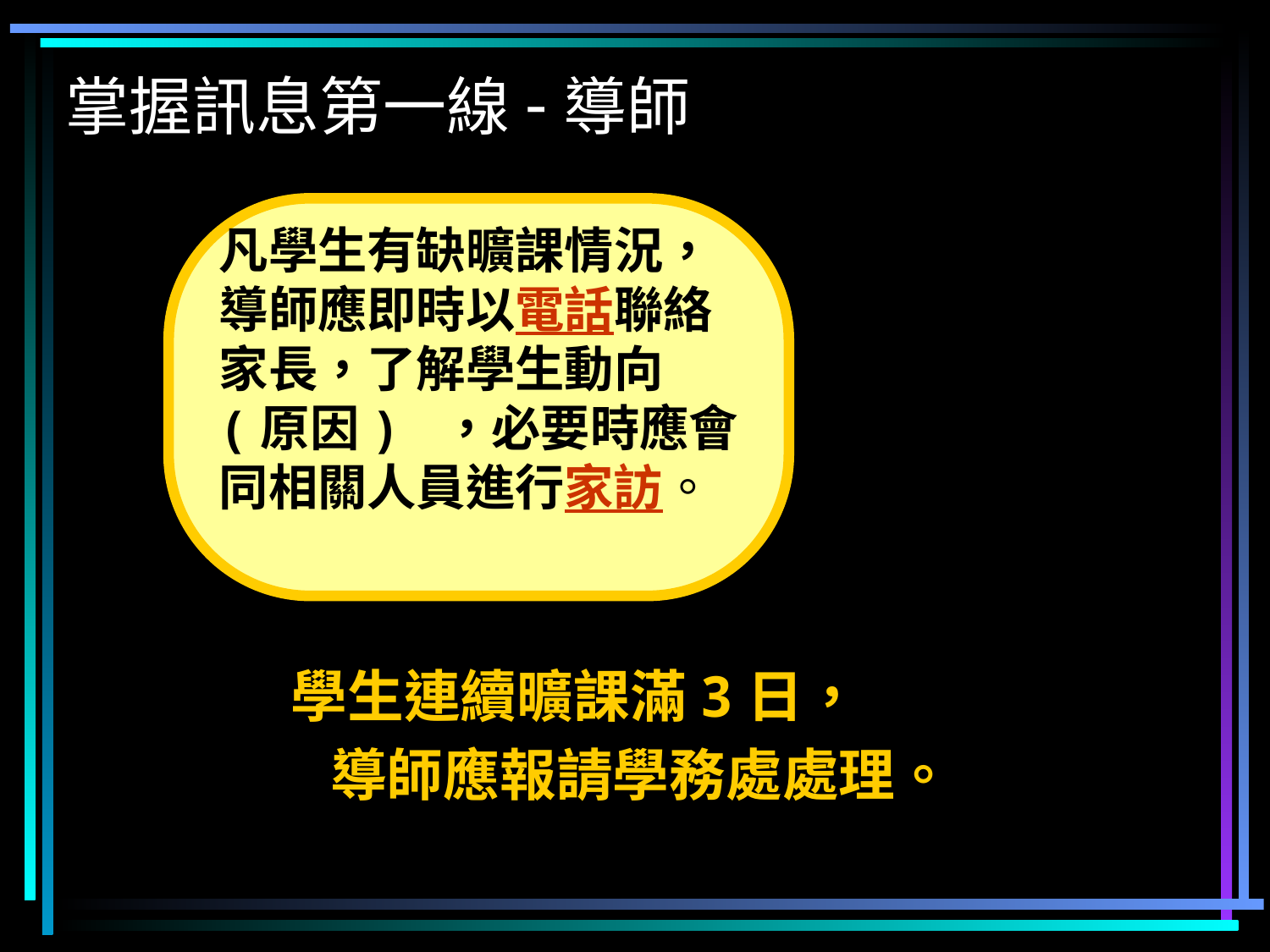

掌握訊息第一線-導師
凡學生有缺曠課情況，導師應即時以電話聯絡家長，了解學生動向(原因) ，必要時應會同相關人員進行家訪。

學生連續曠課滿3日，
  導師應報請學務處處理。